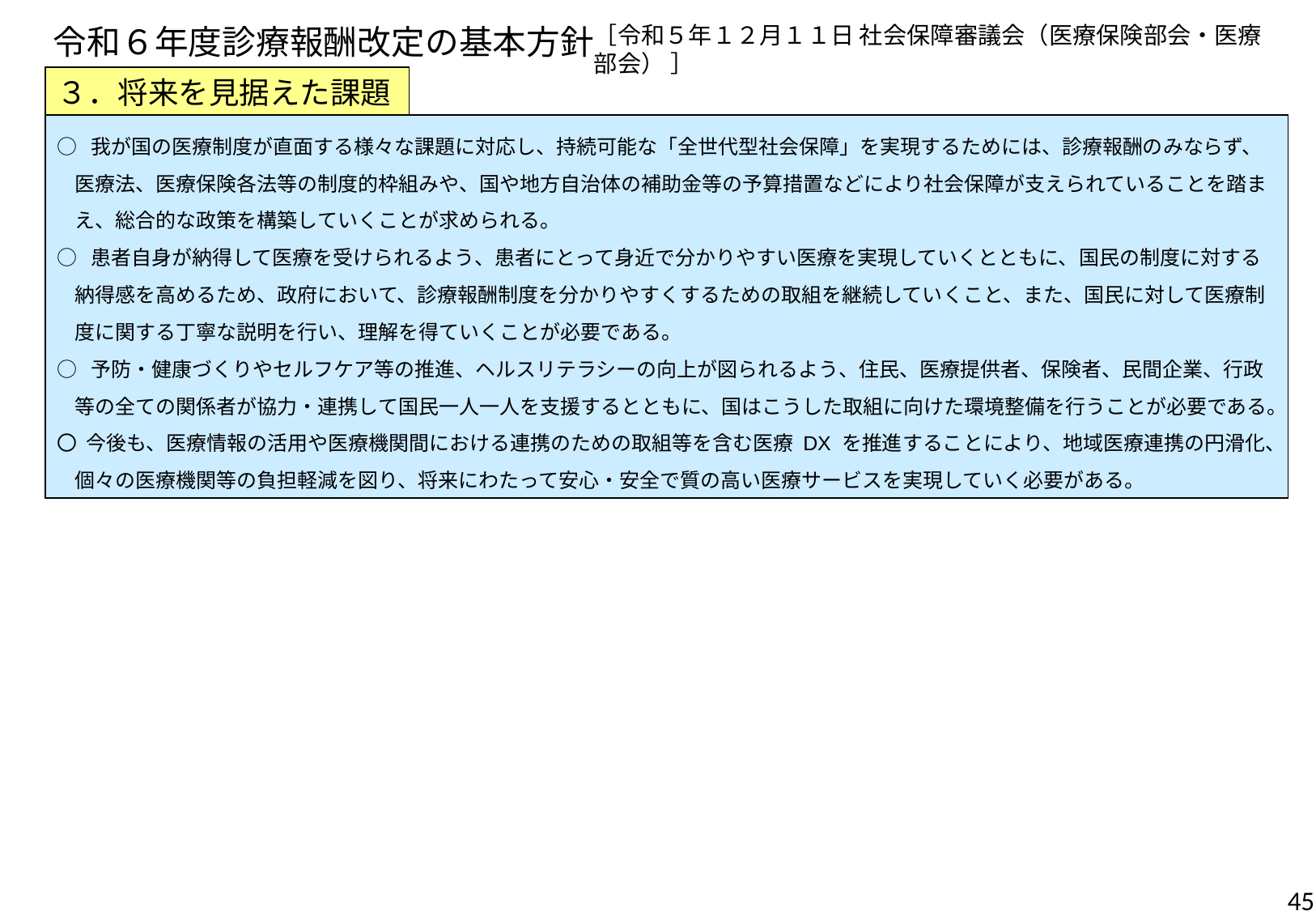

令和６年度診療報酬改定の基本方針
［令和５年１２月１１日 社会保障審議会（医療保険部会・医療部会） ］
３．将来を見据えた課題
○  我が国の医療制度が直面する様々な課題に対応し、持続可能な「全世代型社会保障」を実現するためには、診療報酬のみならず、
   医療法、医療保険各法等の制度的枠組みや、国や地方自治体の補助金等の予算措置などにより社会保障が支えられていることを踏ま
   え、総合的な政策を構築していくことが求められる。
○  患者自身が納得して医療を受けられるよう、患者にとって身近で分かりやすい医療を実現していくとともに、国民の制度に対する
   納得感を高めるため、政府において、診療報酬制度を分かりやすくするための取組を継続していくこと、また、国民に対して医療制
   度に関する丁寧な説明を行い、理解を得ていくことが必要である。
○  予防・健康づくりやセルフケア等の推進、ヘルスリテラシーの向上が図られるよう、住民、医療提供者、保険者、民間企業、行政
   等の全ての関係者が協力・連携して国民一人一人を支援するとともに、国はこうした取組に向けた環境整備を行うことが必要である。
〇  今後も、医療情報の活用や医療機関間における連携のための取組等を含む医療 DX を推進することにより、地域医療連携の円滑化、
   個々の医療機関等の負担軽減を図り、将来にわたって安心・安全で質の高い医療サービスを実現していく必要がある。
45